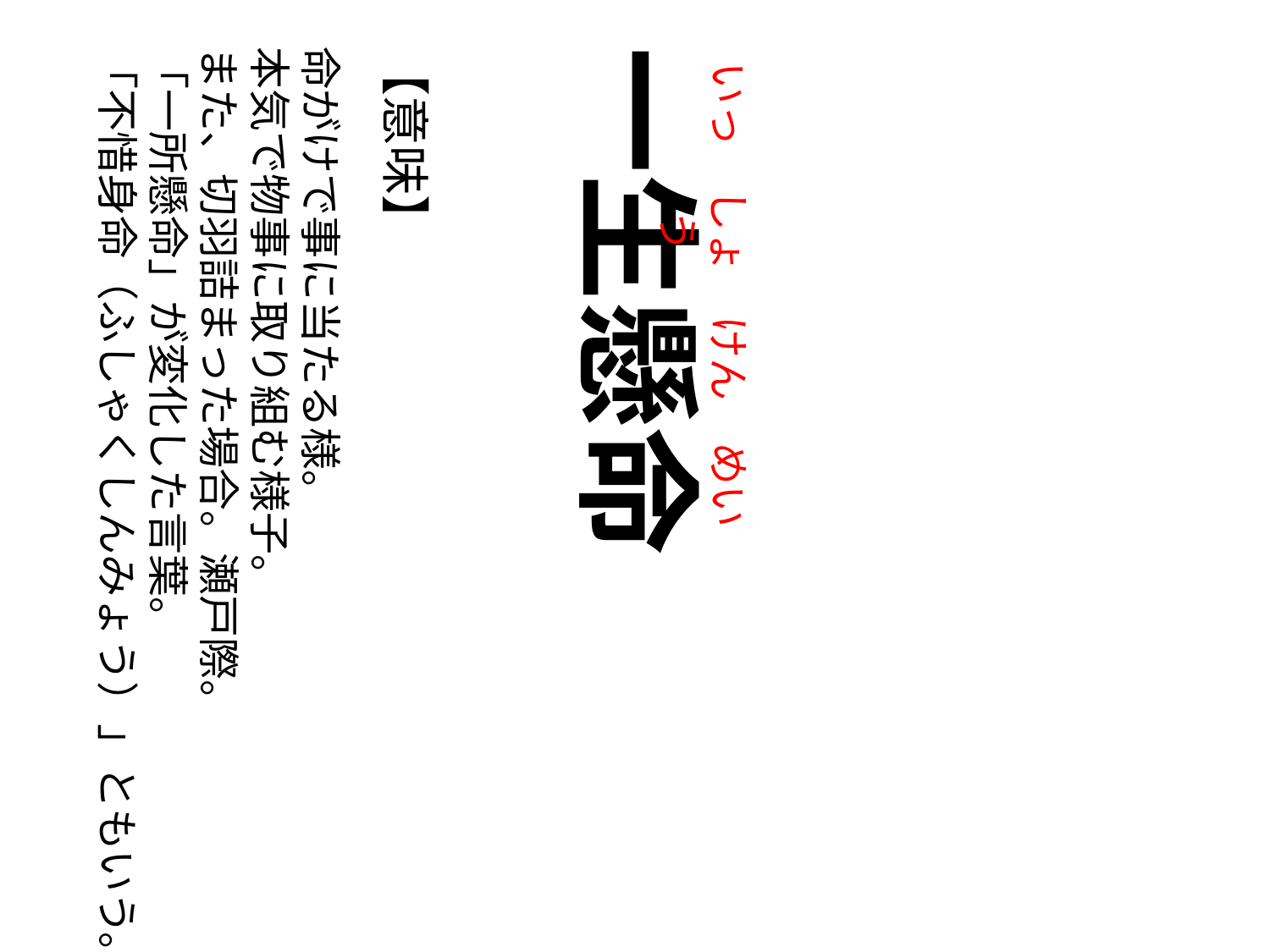

いっ
しょう
けん
めい
【意味】

命がけで事に当たる様。
本気で物事に取り組む様子。
また、切羽詰まった場合。瀬戸際。
「一所懸命」が変化した言葉。
「不惜身命（ふしゃくしんみょう）」ともいう。
一生懸命